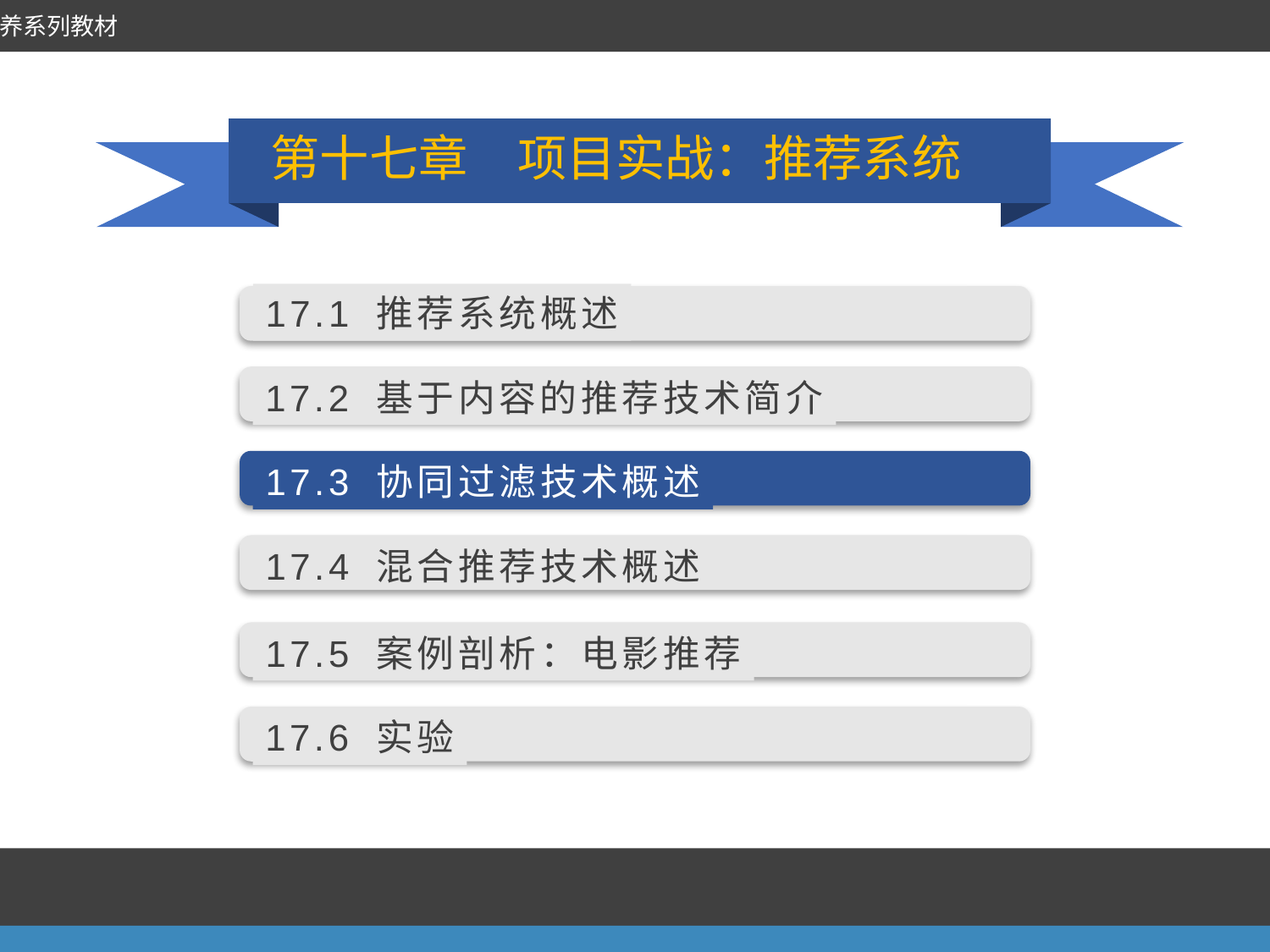

大数据应用人才培养系列教材

第十七章　项目实战：推荐系统
17.1 推荐系统概述

17.2 基于内容的推荐技术简介

17.3 协同过滤技术概述

17.4 混合推荐技术概述

17.5 案例剖析：电影推荐

17.6 实验